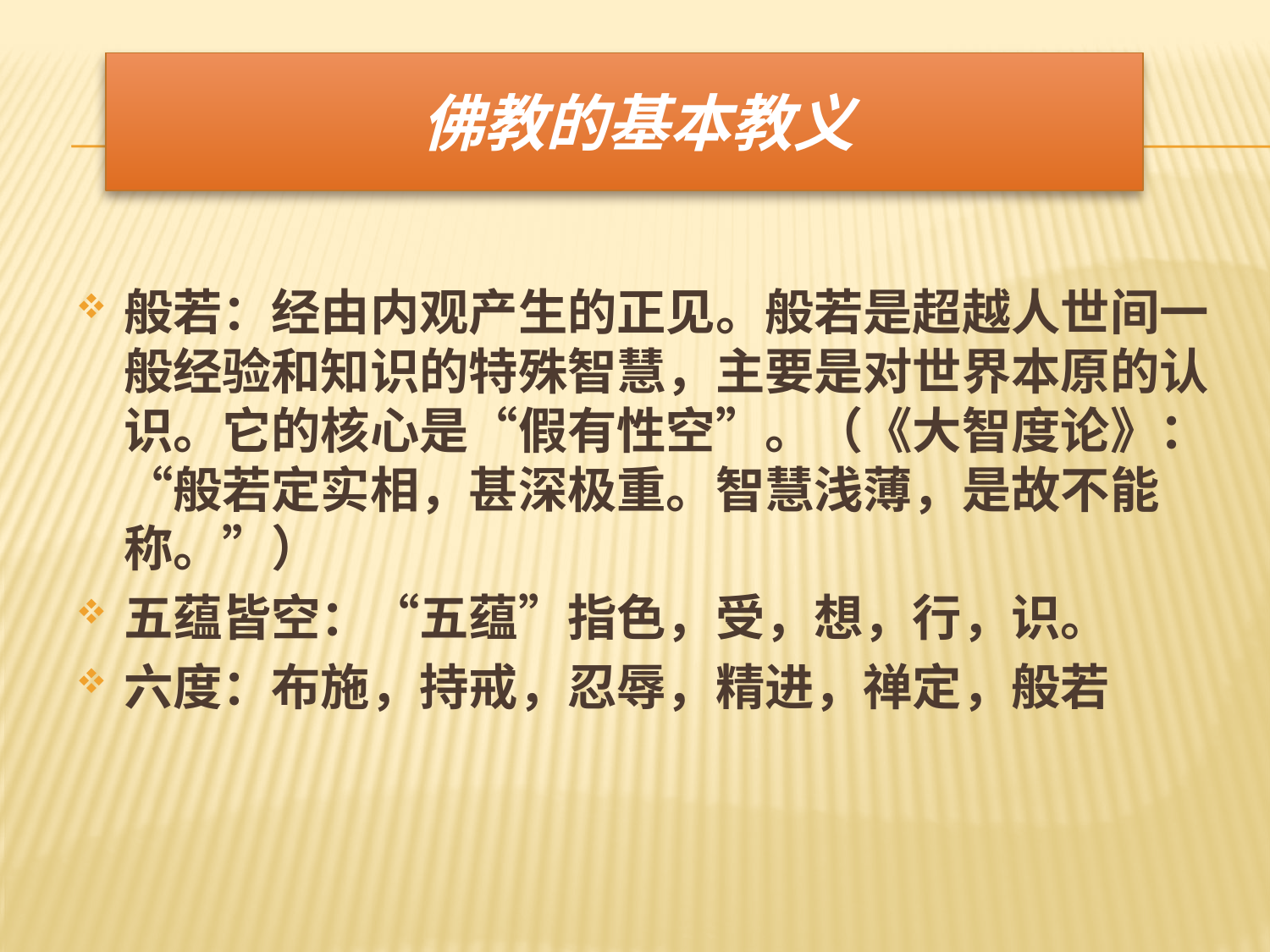

# 佛教的基本教义
般若：经由内观产生的正见。般若是超越人世间一般经验和知识的特殊智慧，主要是对世界本原的认识。它的核心是“假有性空”。（《大智度论》：“般若定实相，甚深极重。智慧浅薄，是故不能称。”）
五蕴皆空：“五蕴”指色，受，想，行，识。
六度：布施，持戒，忍辱，精进，禅定，般若